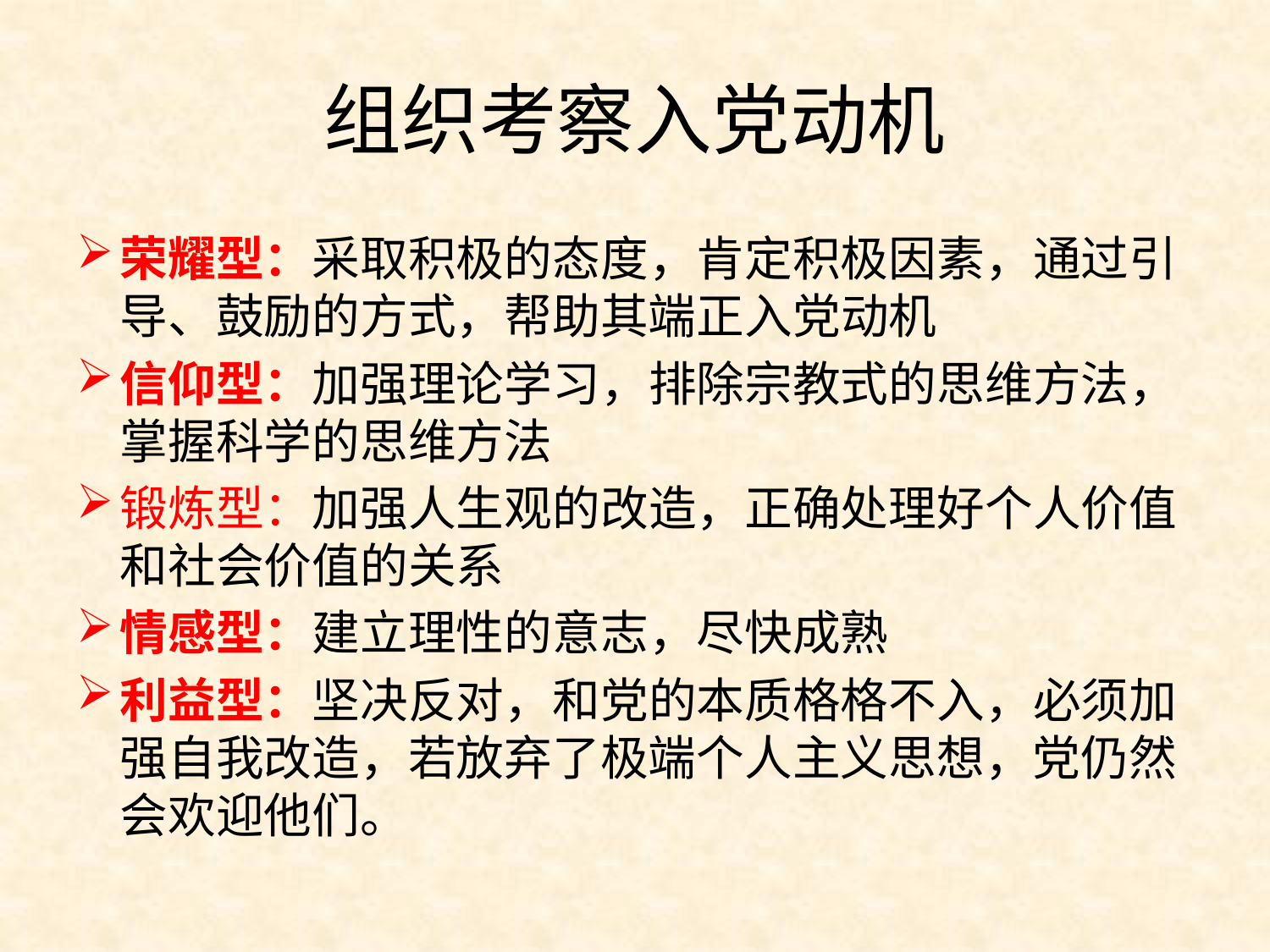

# 组织考察入党动机
荣耀型：采取积极的态度，肯定积极因素，通过引导、鼓励的方式，帮助其端正入党动机
信仰型：加强理论学习，排除宗教式的思维方法，掌握科学的思维方法
锻炼型：加强人生观的改造，正确处理好个人价值和社会价值的关系
情感型：建立理性的意志，尽快成熟
利益型：坚决反对，和党的本质格格不入，必须加强自我改造，若放弃了极端个人主义思想，党仍然会欢迎他们。